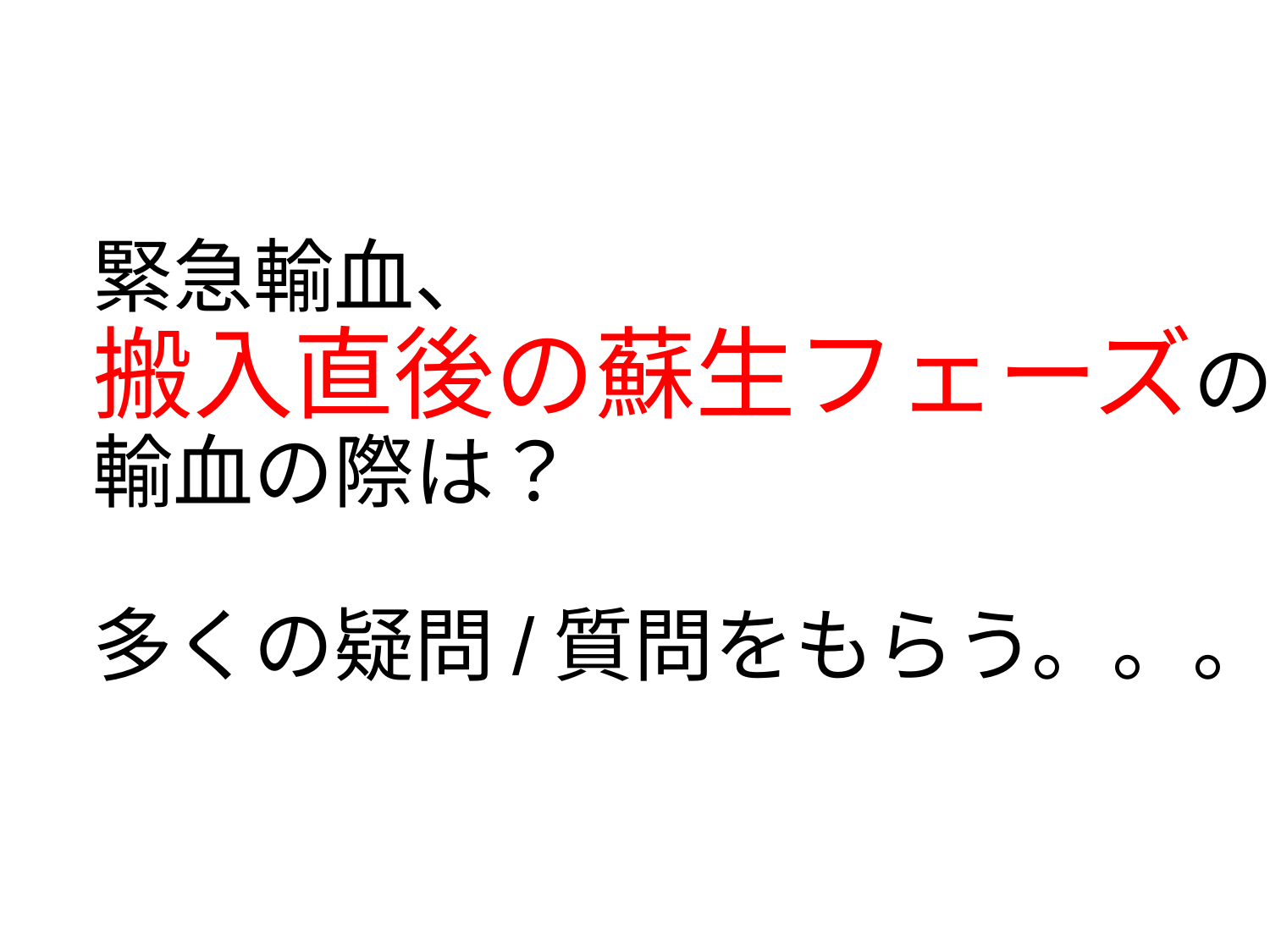

# 緊急輸血、 搬入直後の蘇生フェーズの 輸血の際は？ 多くの疑問/質問をもらう。。。。